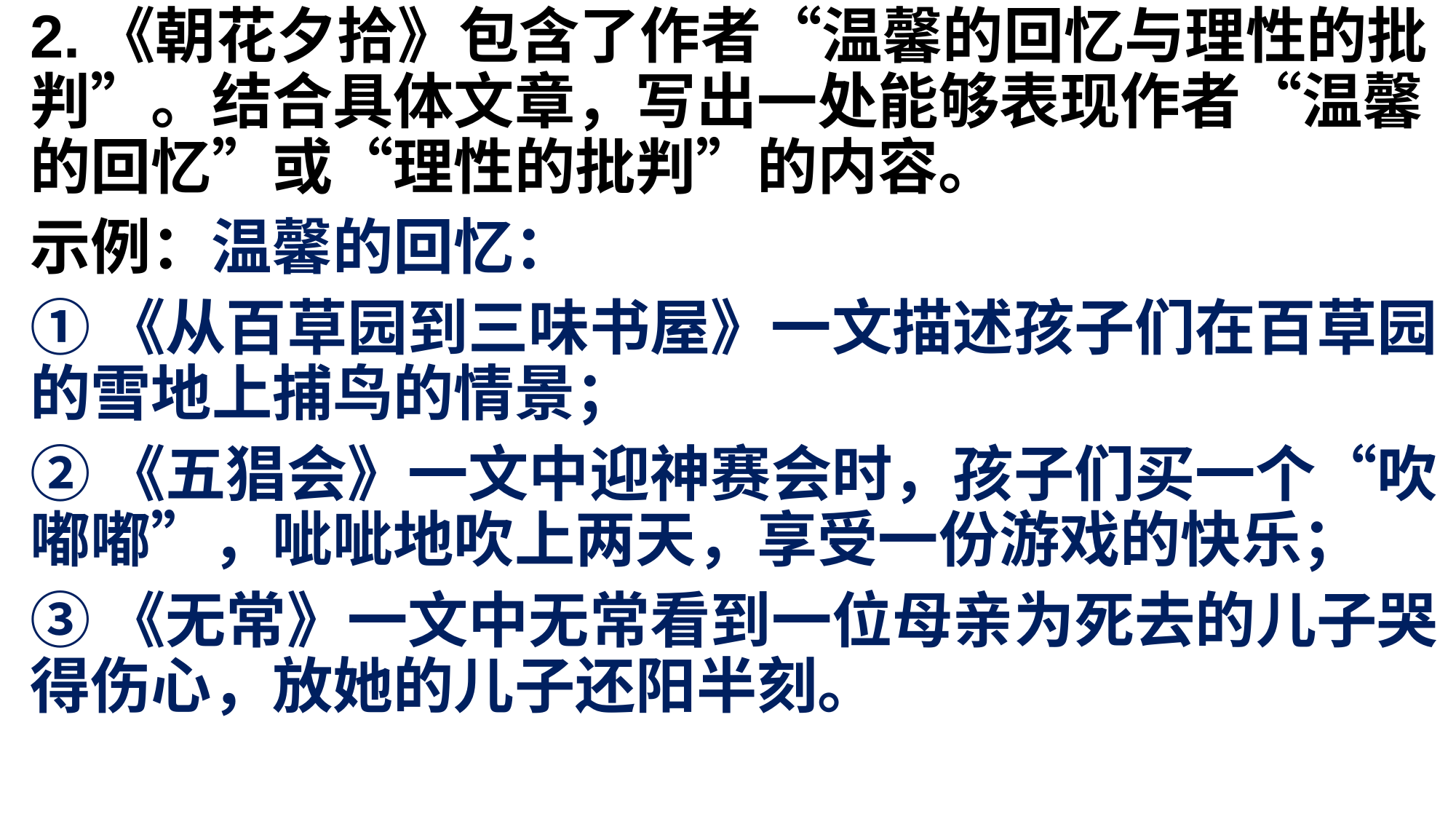

2.《朝花夕拾》包含了作者“温馨的回忆与理性的批判”。结合具体文章，写出一处能够表现作者“温馨的回忆”或“理性的批判”的内容。
示例：温馨的回忆：
①《从百草园到三味书屋》一文描述孩子们在百草园的雪地上捕鸟的情景；
②《五猖会》一文中迎神赛会时，孩子们买一个“吹嘟嘟”，呲呲地吹上两天，享受一份游戏的快乐；
③《无常》一文中无常看到一位母亲为死去的儿子哭得伤心，放她的儿子还阳半刻。